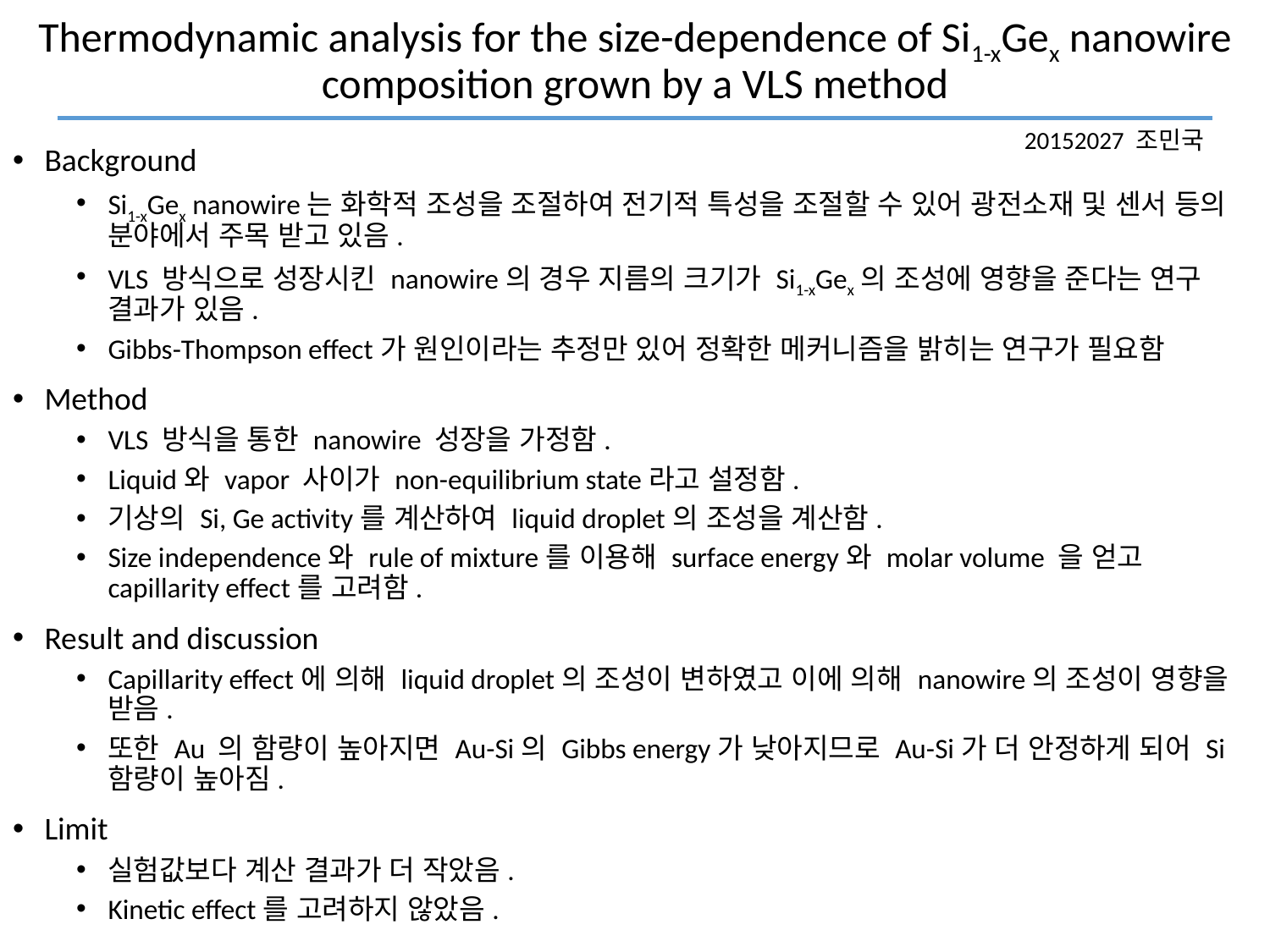

# Thermodynamic analysis for the size-dependence of Si1-xGex nanowire composition grown by a VLS method
20152027 조민국

Background
Si1-xGex nanowire는 화학적 조성을 조절하여 전기적 특성을 조절할 수 있어 광전소재 및 센서 등의 분야에서 주목 받고 있음.
VLS 방식으로 성장시킨 nanowire의 경우 지름의 크기가 Si1-xGex의 조성에 영향을 준다는 연구 결과가 있음.
Gibbs-Thompson effect가 원인이라는 추정만 있어 정확한 메커니즘을 밝히는 연구가 필요함
Method
VLS 방식을 통한 nanowire 성장을 가정함.
Liquid와 vapor 사이가 non-equilibrium state라고 설정함.
기상의 Si, Ge activity를 계산하여 liquid droplet의 조성을 계산함.
Size independence와 rule of mixture를 이용해 surface energy와 molar volume 을 얻고 capillarity effect를 고려함.
Result and discussion
Capillarity effect에 의해 liquid droplet의 조성이 변하였고 이에 의해 nanowire의 조성이 영향을 받음.
또한 Au 의 함량이 높아지면 Au-Si의 Gibbs energy가 낮아지므로 Au-Si가 더 안정하게 되어 Si 함량이 높아짐.
Limit
실험값보다 계산 결과가 더 작았음.
Kinetic effect를 고려하지 않았음.